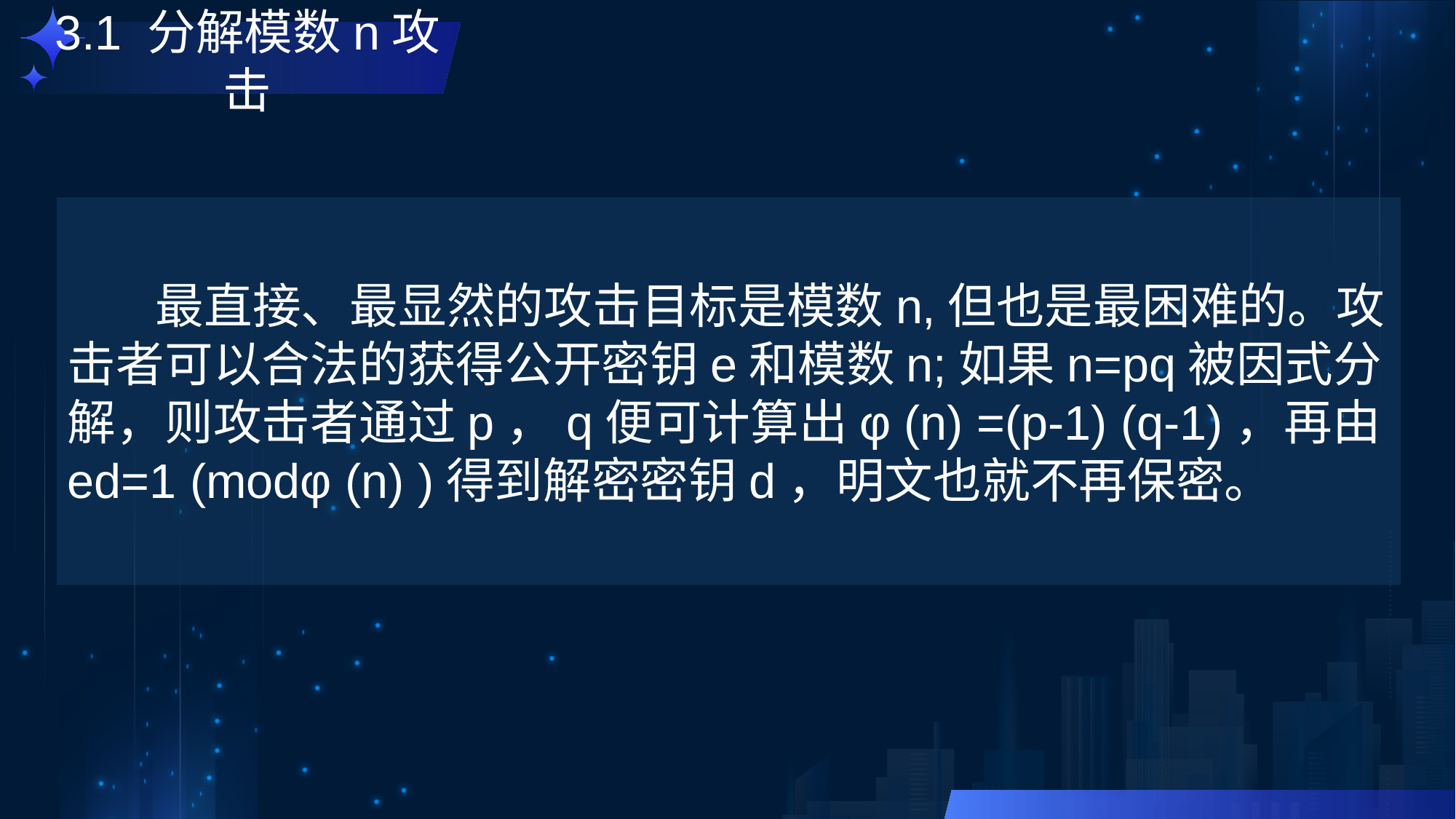

3.1 分解模数n攻击

  最直接、最显然的攻击目标是模数n,但也是最困难的。攻击者可以合法的获得公开密钥e和模数n;如果n=pq被因式分解，则攻击者通过p，q便可计算出φ (n) =(p-1) (q-1)，再由ed=1 (modφ (n) )得到解密密钥d，明文也就不再保密。